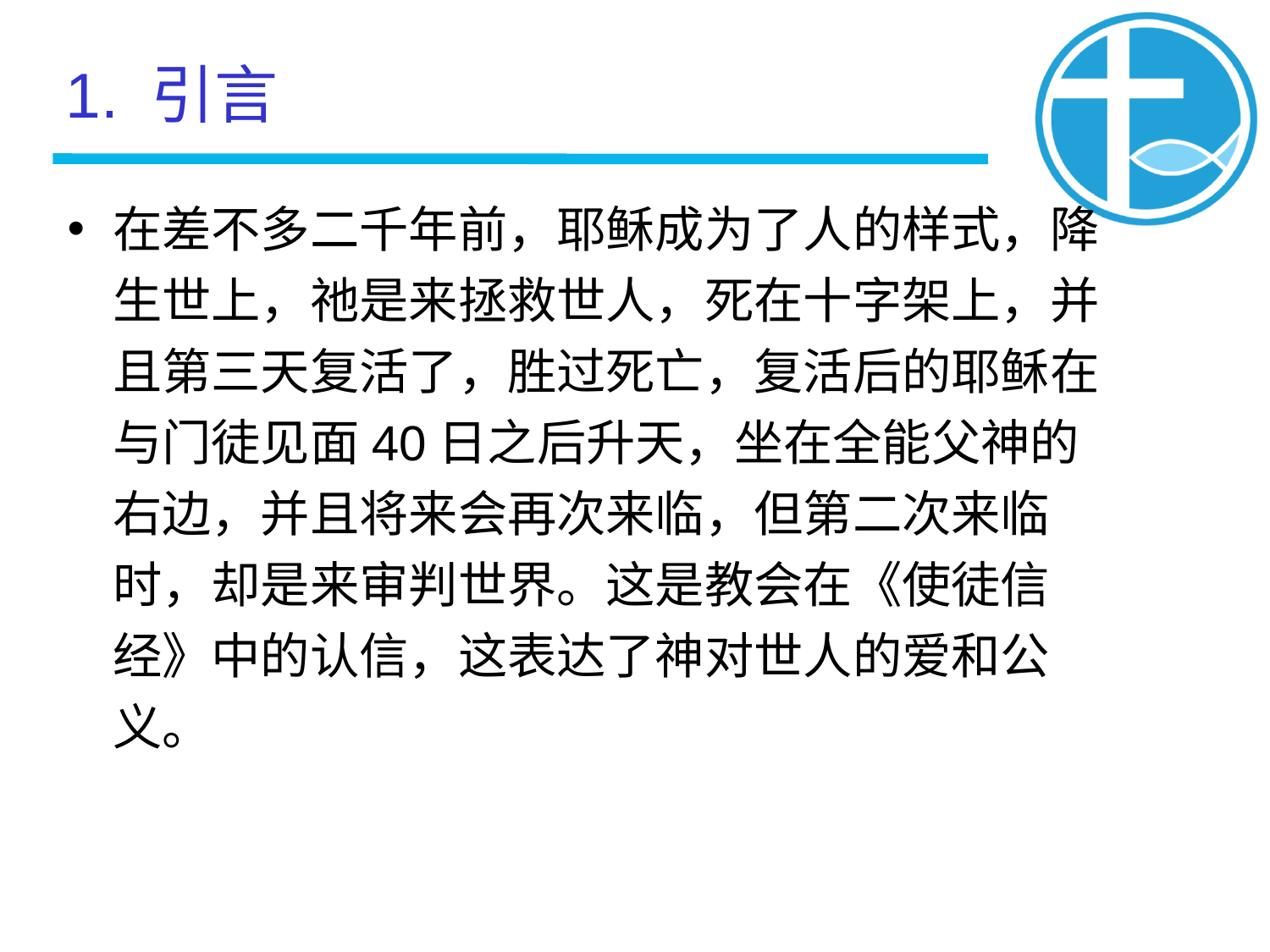

1. 引言
在差不多二千年前，耶稣成为了人的样式，降生世上，祂是来拯救世人，死在十字架上，并且第三天复活了，胜过死亡，复活后的耶稣在与门徒见面40日之后升天，坐在全能父神的右边，并且将来会再次来临，但第二次来临时，却是来审判世界。这是教会在《使徒信经》中的认信，这表达了神对世人的爱和公义。